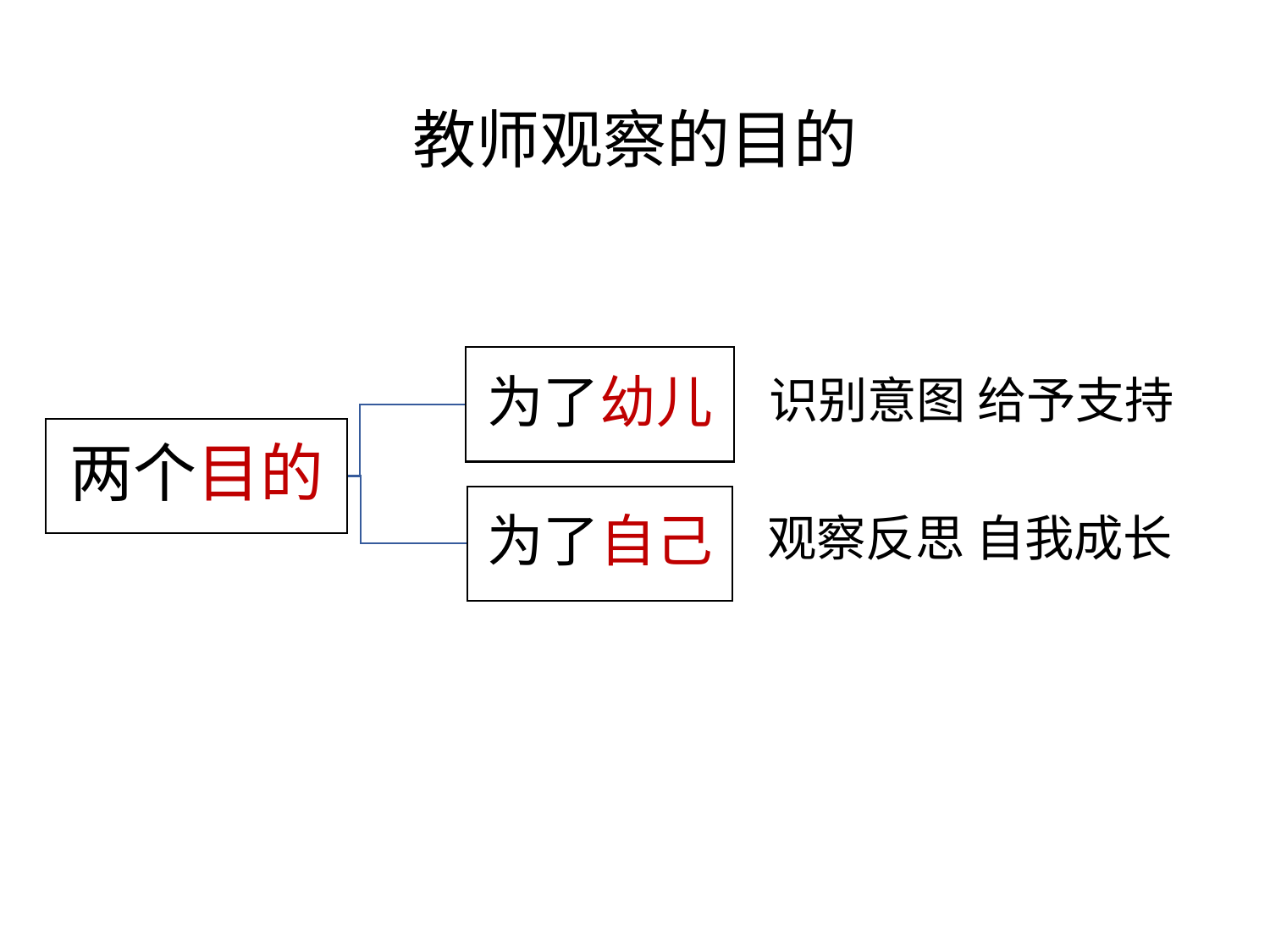

# 教师观察的目的

两个目的
为了幼儿
为了自己
识别意图 给予支持
观察反思 自我成长